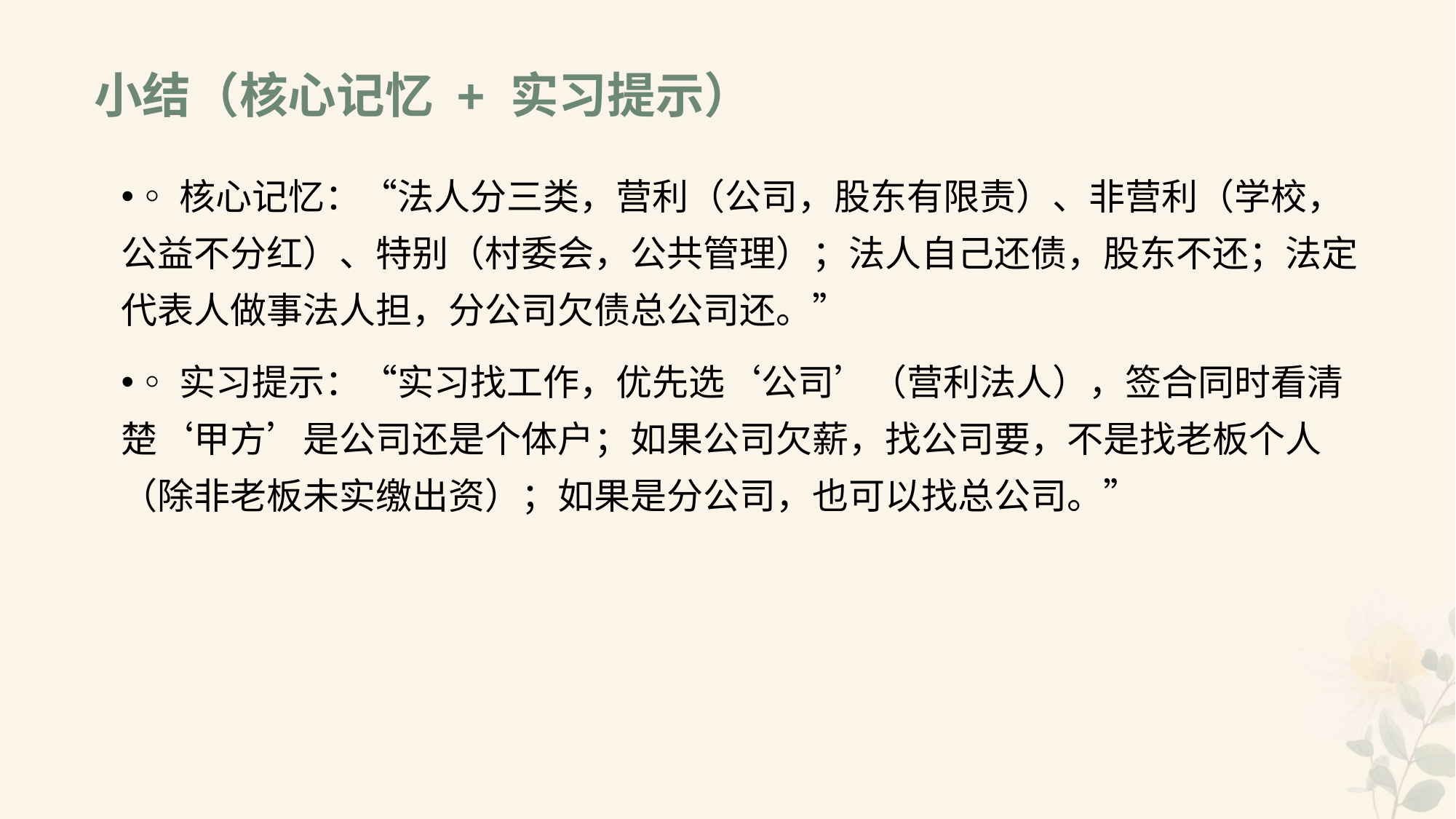

# 小结（核心记忆 + 实习提示）
◦核心记忆：“法人分三类，营利（公司，股东有限责）、非营利（学校，公益不分红）、特别（村委会，公共管理）；法人自己还债，股东不还；法定代表人做事法人担，分公司欠债总公司还。”
◦实习提示：“实习找工作，优先选‘公司’（营利法人），签合同时看清楚‘甲方’是公司还是个体户；如果公司欠薪，找公司要，不是找老板个人（除非老板未实缴出资）；如果是分公司，也可以找总公司。”